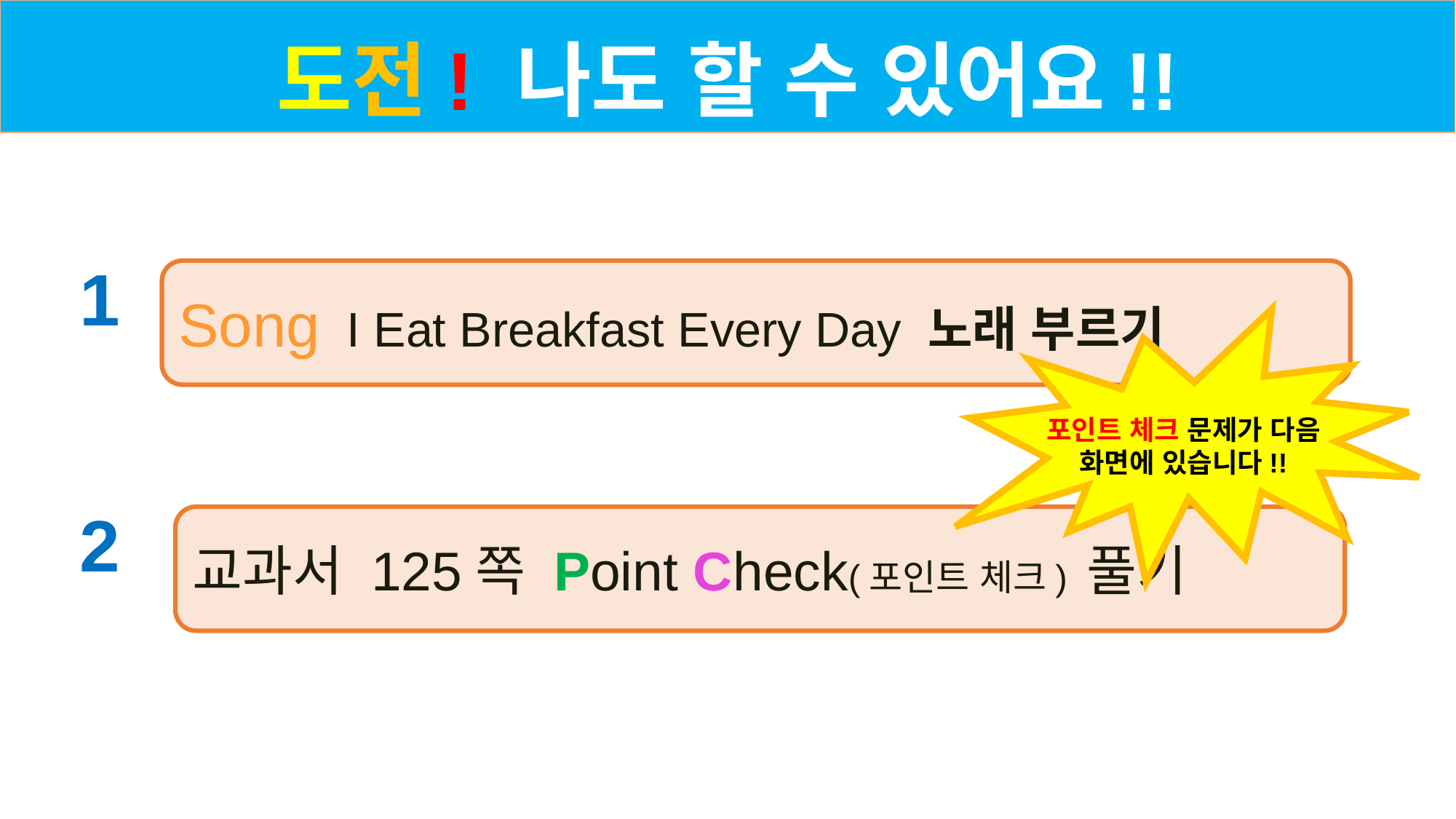

도전! 나도 할 수 있어요!!
1
Song  I Eat Breakfast Every Day 노래 부르기
포인트 체크 문제가 다음
화면에 있습니다!!
2
교과서 125쪽 Point Check(포인트 체크) 풀기